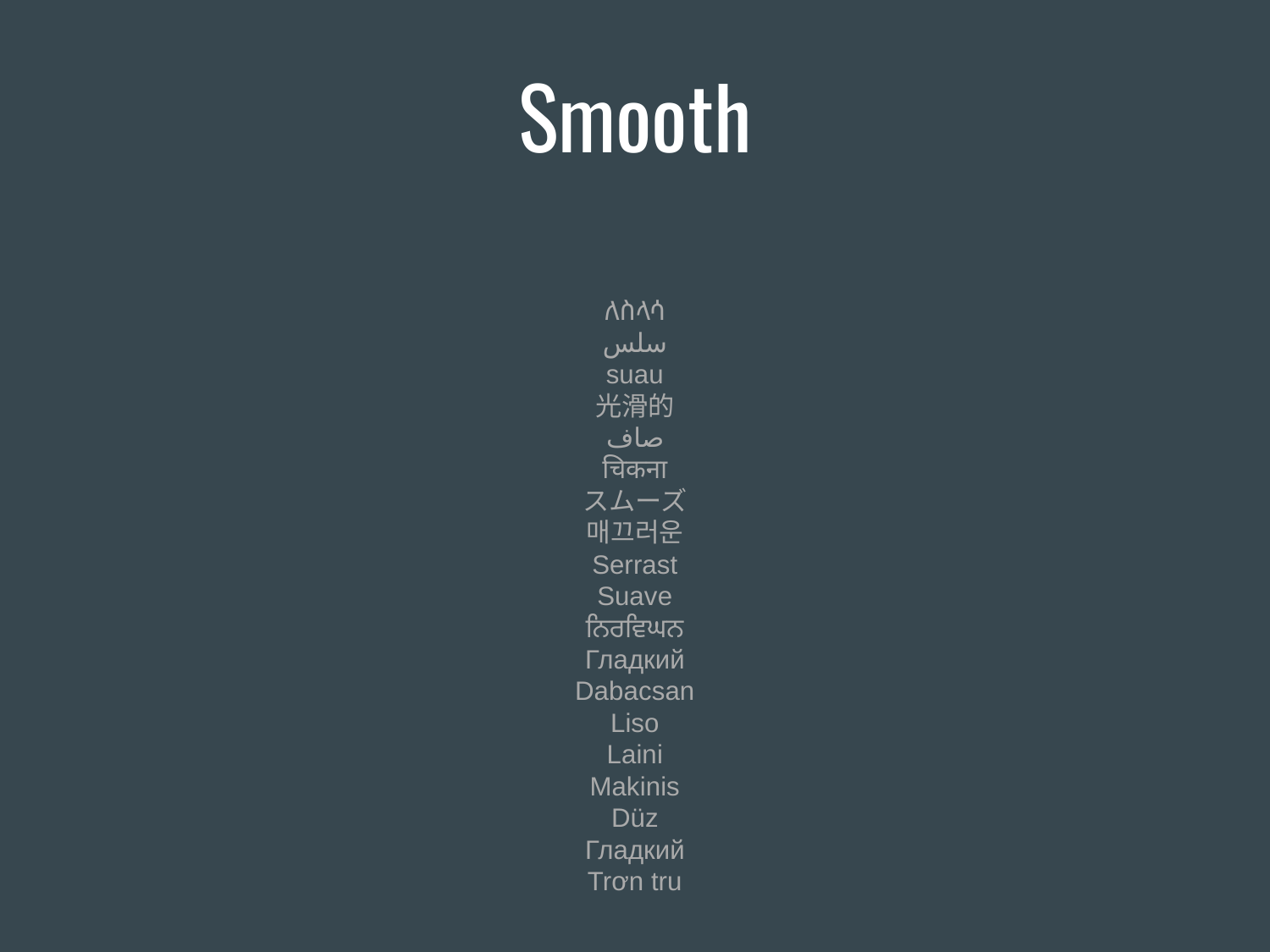

Smooth
ለስላሳ
سلس
suau
光滑的
صاف
चिकना
スムーズ
매끄러운
Serrast
Suave
ਨਿਰਵਿਘਨ
Гладкий
Dabacsan
Liso
Laini
Makinis
Düz
Гладкий
Trơn tru